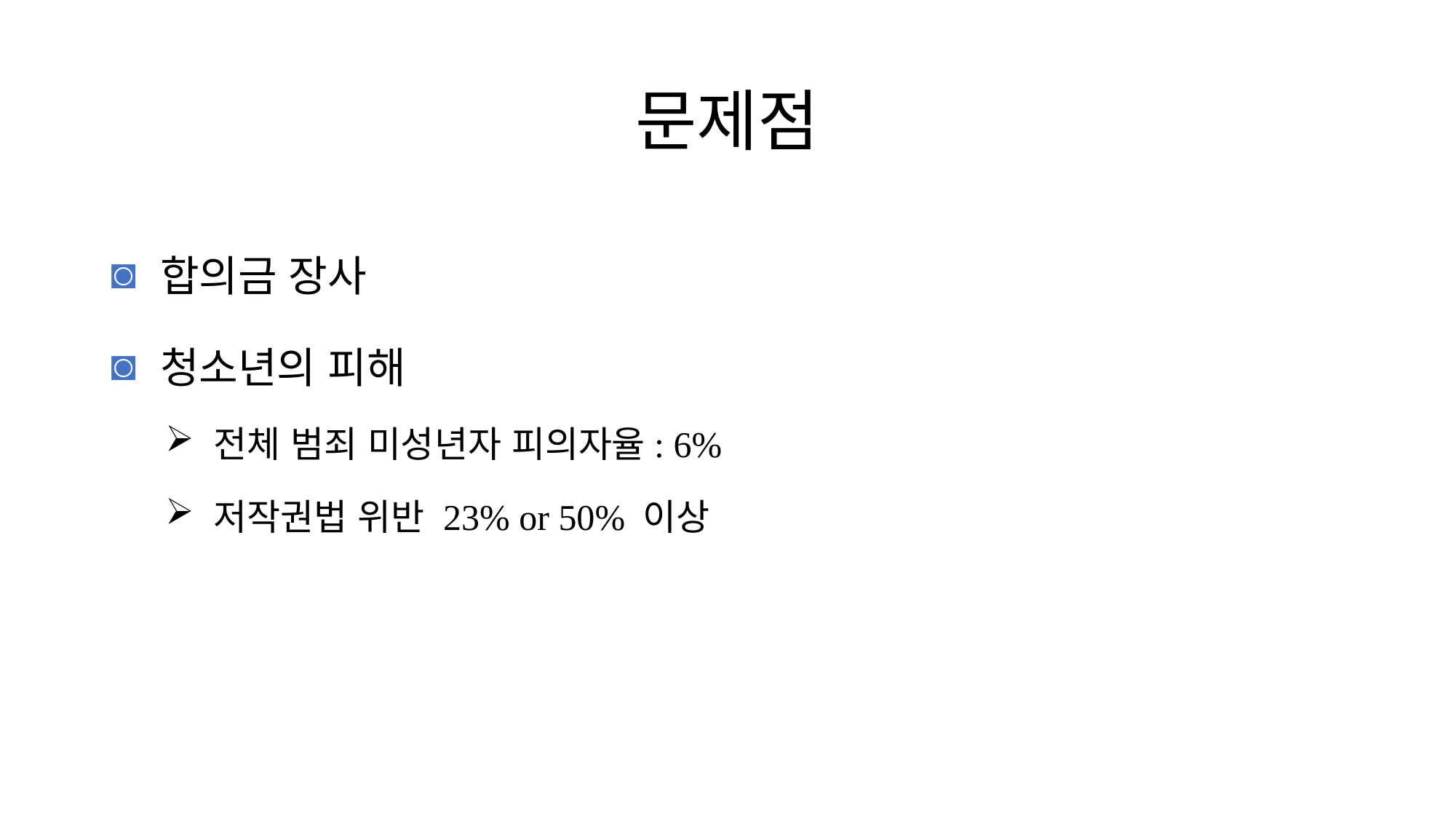

# 문제점
 합의금 장사
 청소년의 피해
 전체 범죄 미성년자 피의자율: 6%
 저작권법 위반 23% or 50% 이상